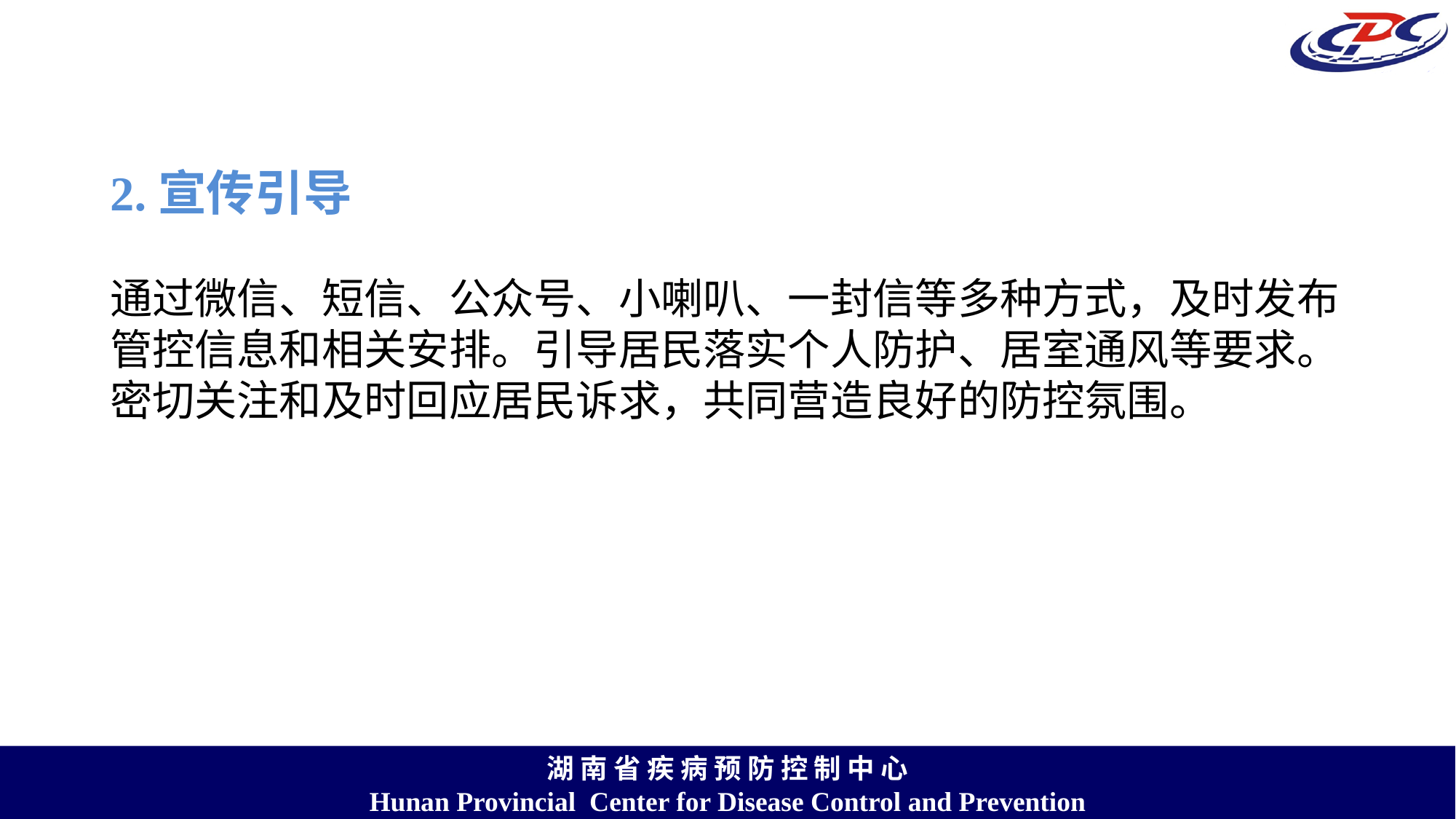

2.宣传引导

通过微信、短信、公众号、小喇叭、一封信等多种方式，及时发布管控信息和相关安排。引导居民落实个人防护、居室通风等要求。密切关注和及时回应居民诉求，共同营造良好的防控氛围。